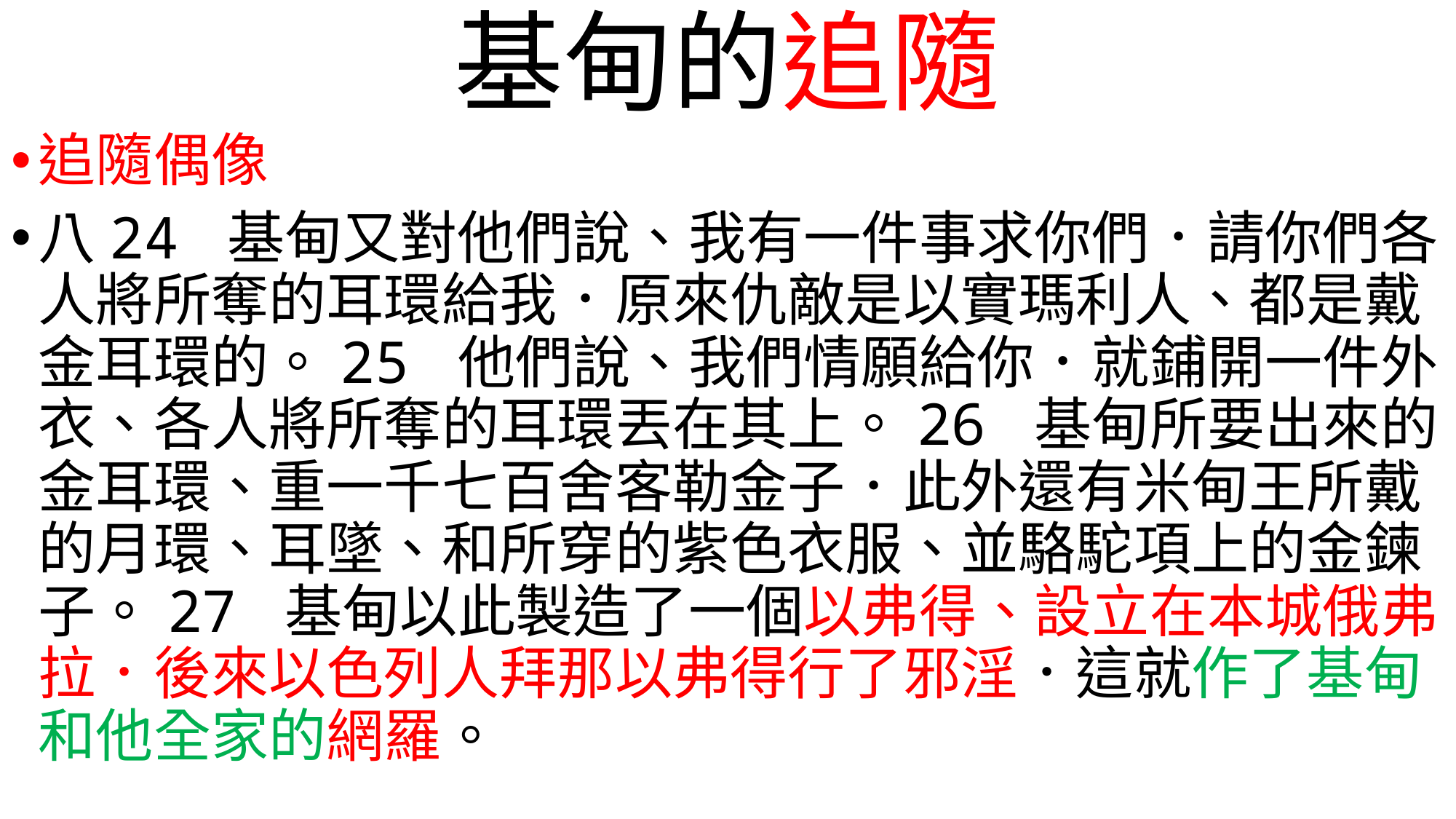

# 基甸的追隨
追隨偶像
八24 基甸又對他們說、我有一件事求你們．請你們各人將所奪的耳環給我．原來仇敵是以實瑪利人、都是戴金耳環的。25 他們說、我們情願給你．就鋪開一件外衣、各人將所奪的耳環丟在其上。26 基甸所要出來的金耳環、重一千七百舍客勒金子．此外還有米甸王所戴的月環、耳墜、和所穿的紫色衣服、並駱駝項上的金鍊子。27 基甸以此製造了一個以弗得、設立在本城俄弗拉．後來以色列人拜那以弗得行了邪淫．這就作了基甸和他全家的網羅。